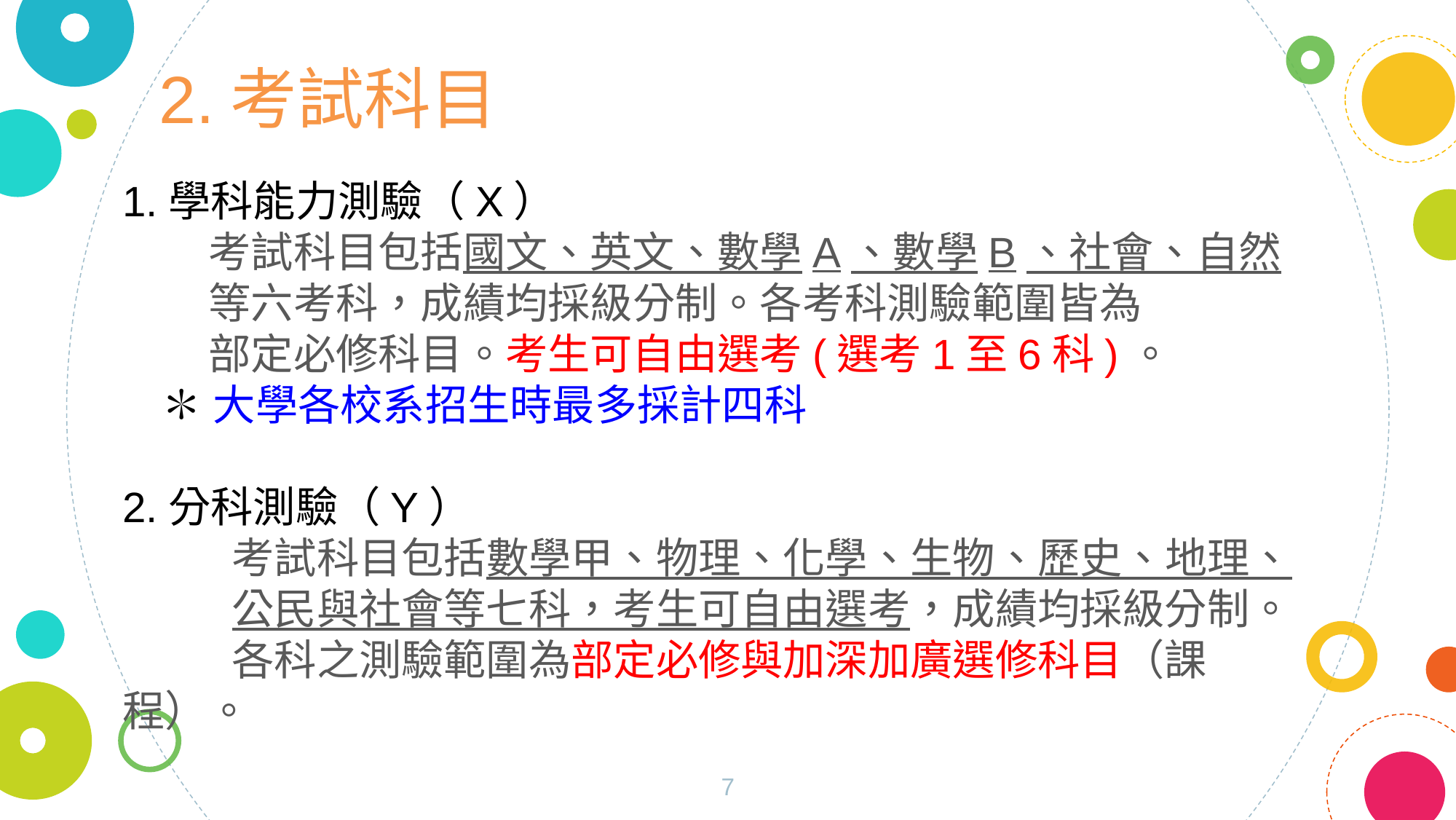

2.考試科目
1.學科能力測驗（X）
        考試科目包括國文、英文、數學A、數學B、社會、自然
        等六考科，成績均採級分制。各考科測驗範圍皆為
        部定必修科目。考生可自由選考(選考1至6科)。
    ✽大學各校系招生時最多採計四科

2.分科測驗（Y）
	考試科目包括數學甲、物理、化學、生物、歷史、地理、	公民與社會等七科，考生可自由選考，成績均採級分制。	各科之測驗範圍為部定必修與加深加廣選修科目（課	程）。

7